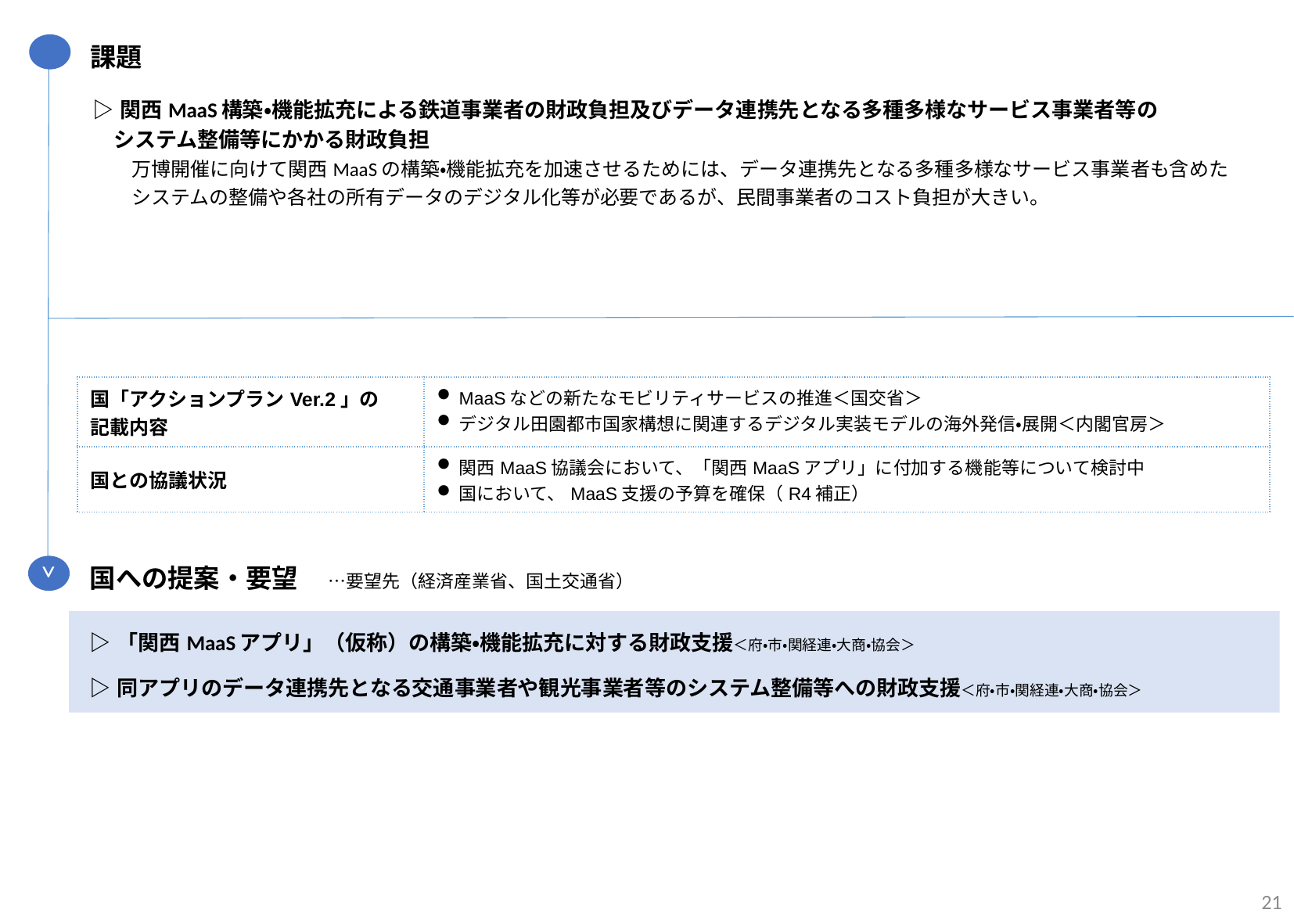

課題
| ▷関西MaaS構築・機能拡充による鉄道事業者の財政負担及びデータ連携先となる多種多様なサービス事業者等の 　システム整備等にかかる財政負担 　　万博開催に向けて関西MaaSの構築・機能拡充を加速させるためには、データ連携先となる多種多様なサービス事業者も含めた 　　システムの整備や各社の所有データのデジタル化等が必要であるが、民間事業者のコスト負担が大きい。 |
| --- |
|  |
| 国「アクションプランVer.2」の 記載内容 | MaaSなどの新たなモビリティサービスの推進＜国交省＞ デジタル田園都市国家構想に関連するデジタル実装モデルの海外発信・展開＜内閣官房＞ |
| --- | --- |
| 国との協議状況 | 関西MaaS協議会において、「関西MaaSアプリ」に付加する機能等について検討中 国において、MaaS支援の予算を確保（R4補正） |
>

国への提案・要望　 …要望先（経済産業省、国土交通省）

| ▷「関西MaaSアプリ」（仮称）の構築・機能拡充に対する財政支援＜府・市・関経連・大商・協会＞ ▷同アプリのデータ連携先となる交通事業者や観光事業者等のシステム整備等への財政支援＜府・市・関経連・大商・協会＞ |
| --- |
21